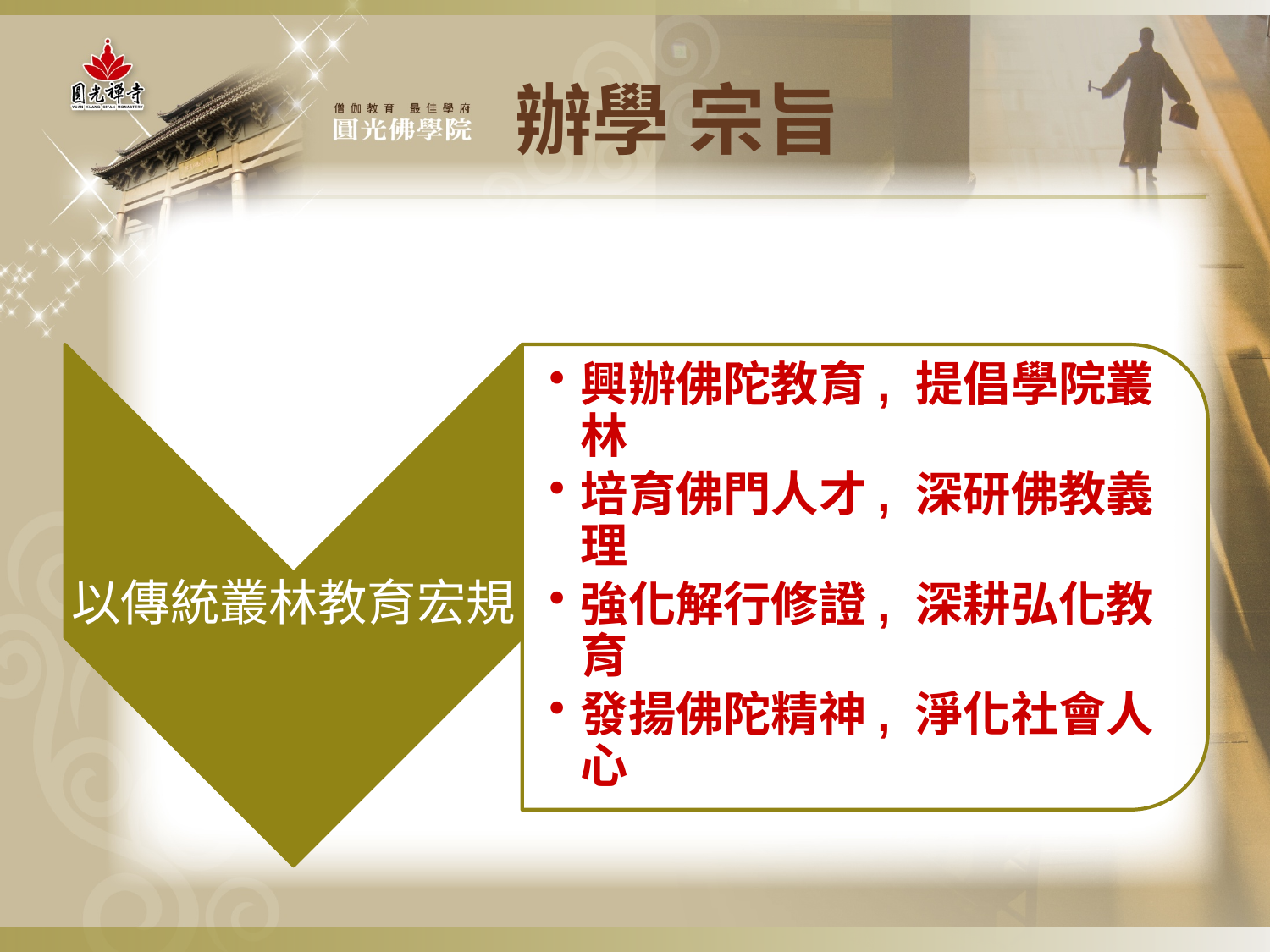

# 辦學 宗旨
以傳統叢林教育宏規
興辦佛陀教育, 提倡學院叢林
培育佛門人才, 深研佛教義理
強化解行修證, 深耕弘化教育
發揚佛陀精神, 淨化社會人心